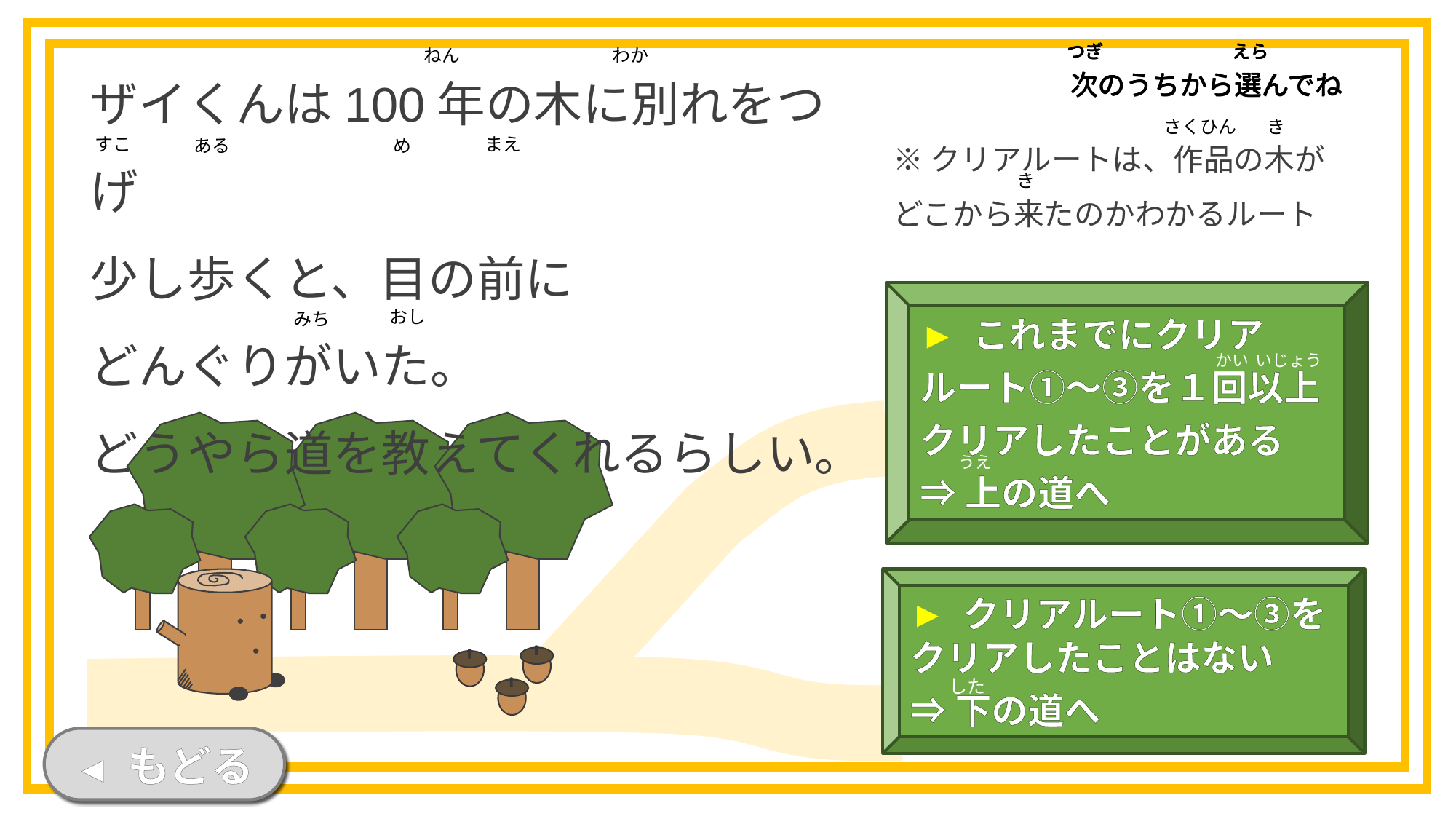

つぎ
えら
次のうちから選んでね
つぎ
えら
次のうちから選んでね
つぎ
えら
次のうちから選んでね
つぎ
えら
次のうちから選んでね
わか
ザイくんは100年の木に別れをつげ
少し歩くと、目の前に
どんぐりがいた。
どうやら道を教えてくれるらしい。
ねん

さくひん
き
※クリアルートは、作品の木が
どこから来たのかわかるルート
まえ
すこ
ある
め
き
► これまでにクリア
ルート①～③を１回以上
クリアしたことがある
⇒上の道へ
おし
みち
かい
いじょう

うえ

► クリアルート①～③をクリアしたことはない
⇒下の道へ

した

◄ もどる